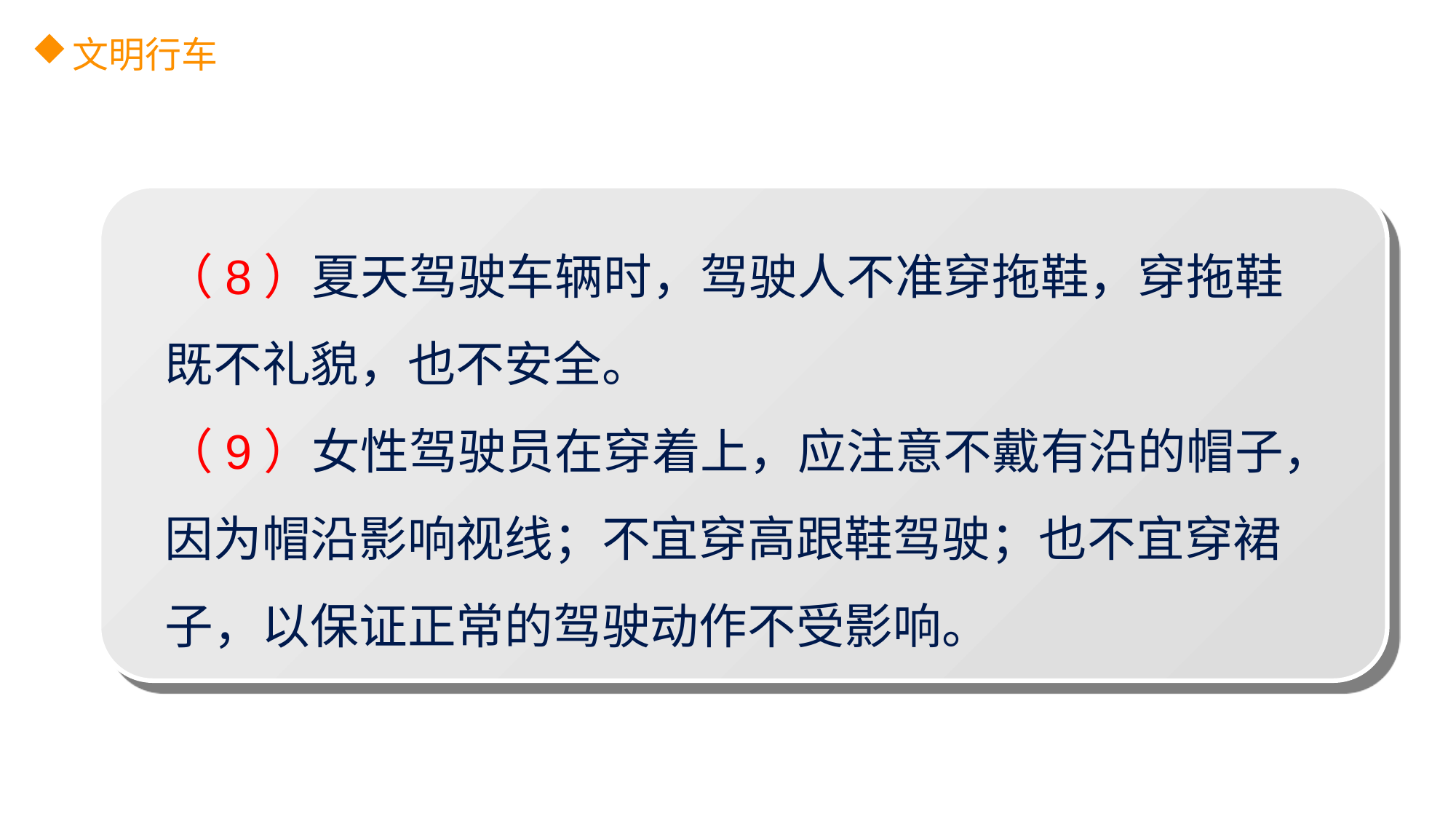

文明行车

（8）夏天驾驶车辆时，驾驶人不准穿拖鞋，穿拖鞋既不礼貌，也不安全。
（9）女性驾驶员在穿着上，应注意不戴有沿的帽子，因为帽沿影响视线；不宜穿高跟鞋驾驶；也不宜穿裙子，以保证正常的驾驶动作不受影响。